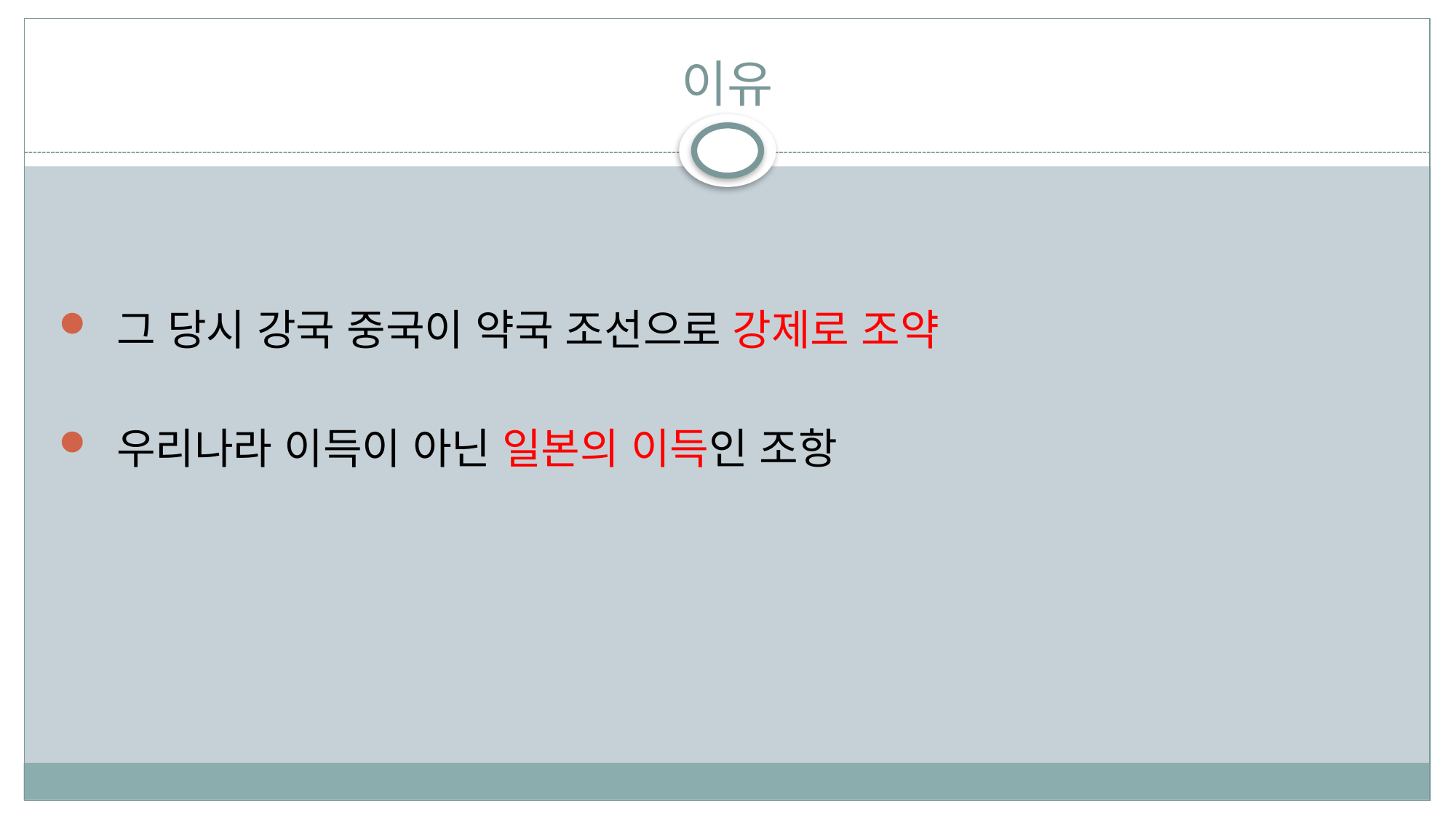

# 이유

 그 당시 강국 중국이 약국 조선으로 강제로 조약

 우리나라 이득이 아닌 일본의 이득인 조항